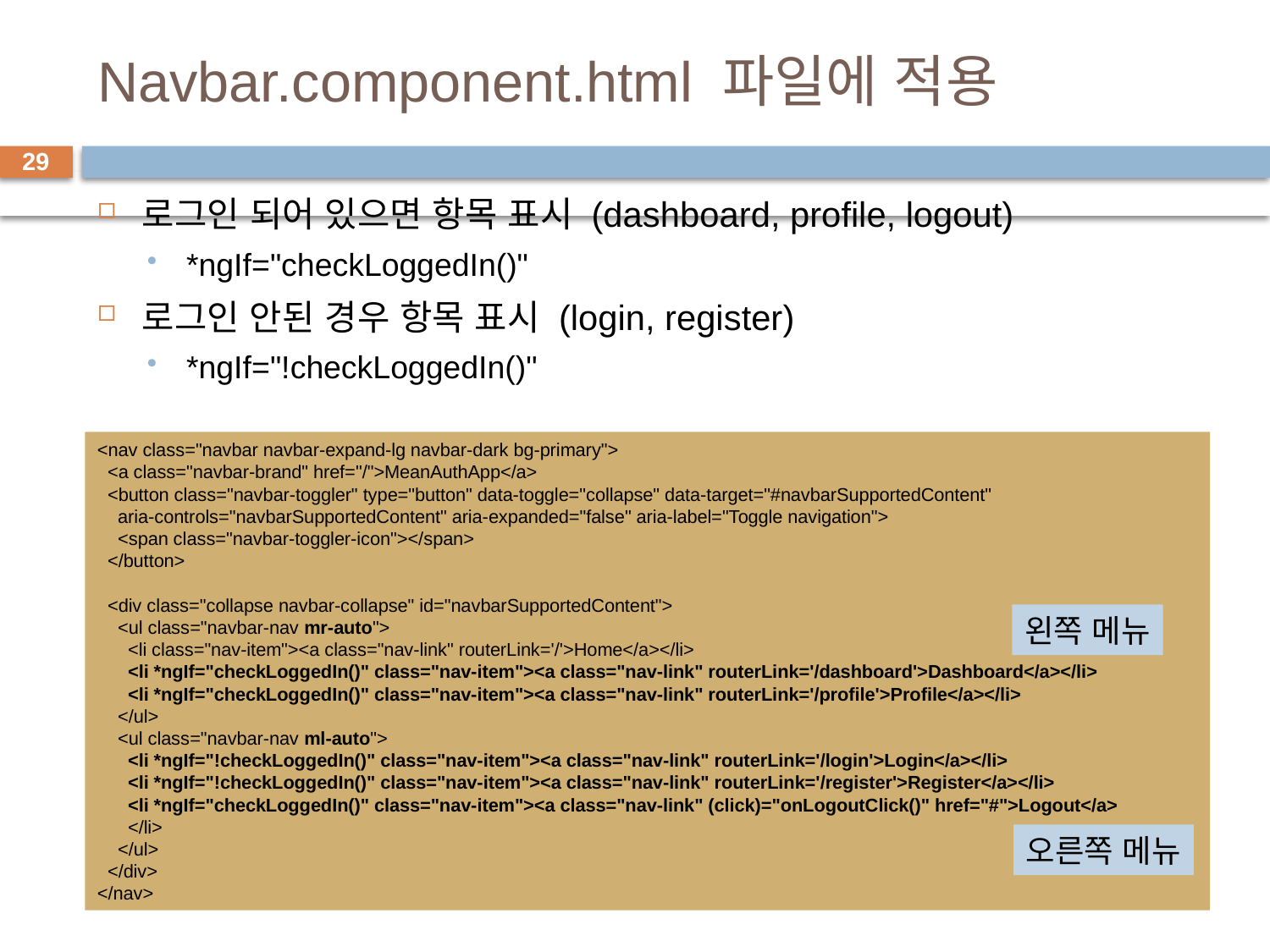

# Navbar.component.html 파일에 적용
29
로그인 되어 있으면 항목 표시 (dashboard, profile, logout)
*ngIf="checkLoggedIn()"
로그인 안된 경우 항목 표시 (login, register)
*ngIf="!checkLoggedIn()"
<nav class="navbar navbar-expand-lg navbar-dark bg-primary">
  <a class="navbar-brand" href="/">MeanAuthApp</a>
  <button class="navbar-toggler" type="button" data-toggle="collapse" data-target="#navbarSupportedContent"
    aria-controls="navbarSupportedContent" aria-expanded="false" aria-label="Toggle navigation">
    <span class="navbar-toggler-icon"></span>
  </button>
  <div class="collapse navbar-collapse" id="navbarSupportedContent">
    <ul class="navbar-nav mr-auto">
      <li class="nav-item"><a class="nav-link" routerLink='/'>Home</a></li>
      <li *ngIf="checkLoggedIn()" class="nav-item"><a class="nav-link" routerLink='/dashboard'>Dashboard</a></li>
      <li *ngIf="checkLoggedIn()" class="nav-item"><a class="nav-link" routerLink='/profile'>Profile</a></li>
    </ul>
    <ul class="navbar-nav ml-auto">
      <li *ngIf="!checkLoggedIn()" class="nav-item"><a class="nav-link" routerLink='/login'>Login</a></li>
      <li *ngIf="!checkLoggedIn()" class="nav-item"><a class="nav-link" routerLink='/register'>Register</a></li>
      <li *ngIf="checkLoggedIn()" class="nav-item"><a class="nav-link" (click)="onLogoutClick()" href="#">Logout</a>
      </li>
    </ul>
  </div>
</nav>
왼쪽 메뉴
오른쪽 메뉴